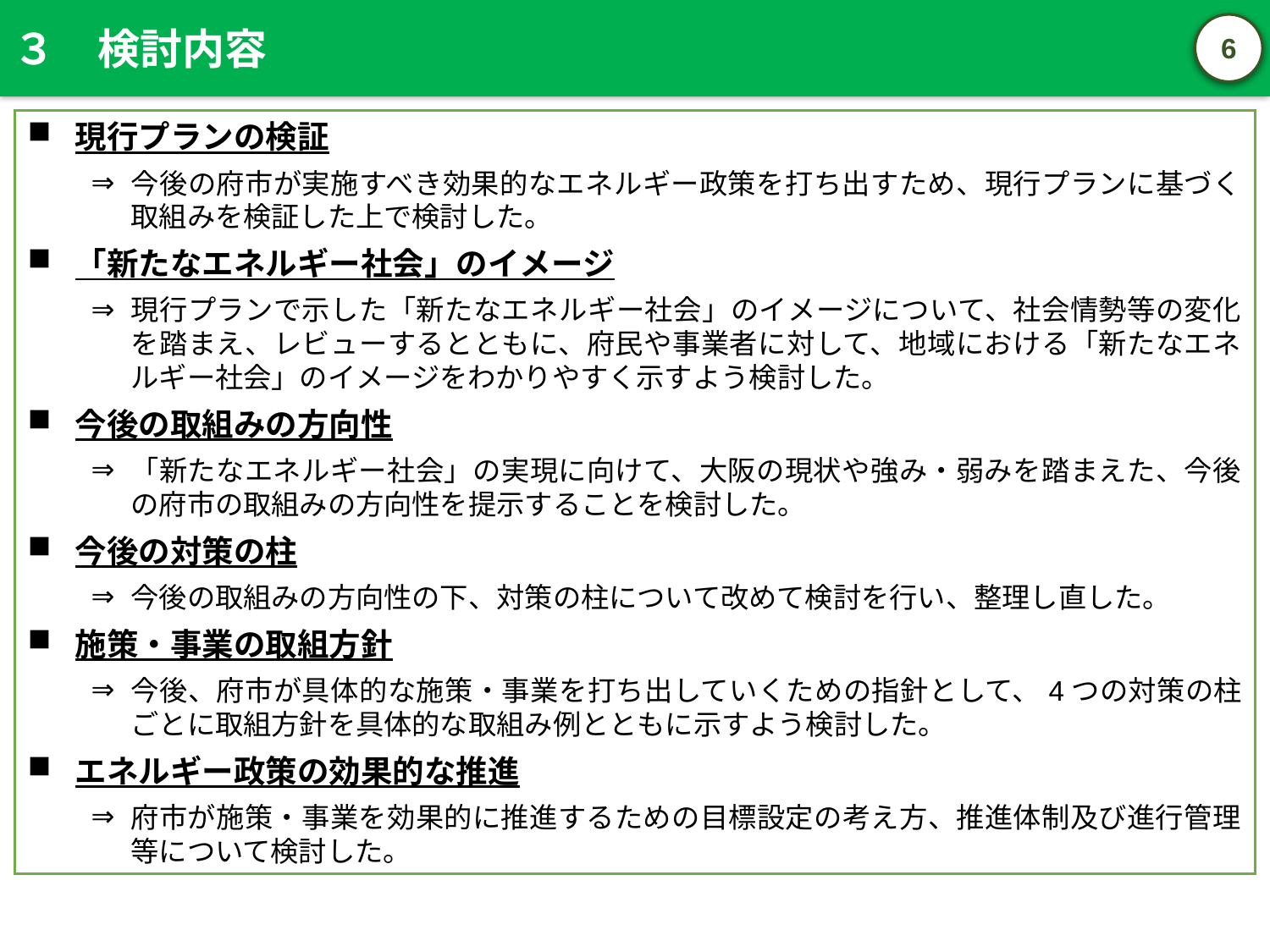

３　検討内容
6
現行プランの検証
今後の府市が実施すべき効果的なエネルギー政策を打ち出すため、現行プランに基づく取組みを検証した上で検討した。
「新たなエネルギー社会」のイメージ
現行プランで示した「新たなエネルギー社会」のイメージについて、社会情勢等の変化を踏まえ、レビューするとともに、府民や事業者に対して、地域における「新たなエネルギー社会」のイメージをわかりやすく示すよう検討した。
今後の取組みの方向性
「新たなエネルギー社会」の実現に向けて、大阪の現状や強み・弱みを踏まえた、今後の府市の取組みの方向性を提示することを検討した。
今後の対策の柱
今後の取組みの方向性の下、対策の柱について改めて検討を行い、整理し直した。
施策・事業の取組方針
今後、府市が具体的な施策・事業を打ち出していくための指針として、4つの対策の柱ごとに取組方針を具体的な取組み例とともに示すよう検討した。
エネルギー政策の効果的な推進
府市が施策・事業を効果的に推進するための目標設定の考え方、推進体制及び進行管理等について検討した。